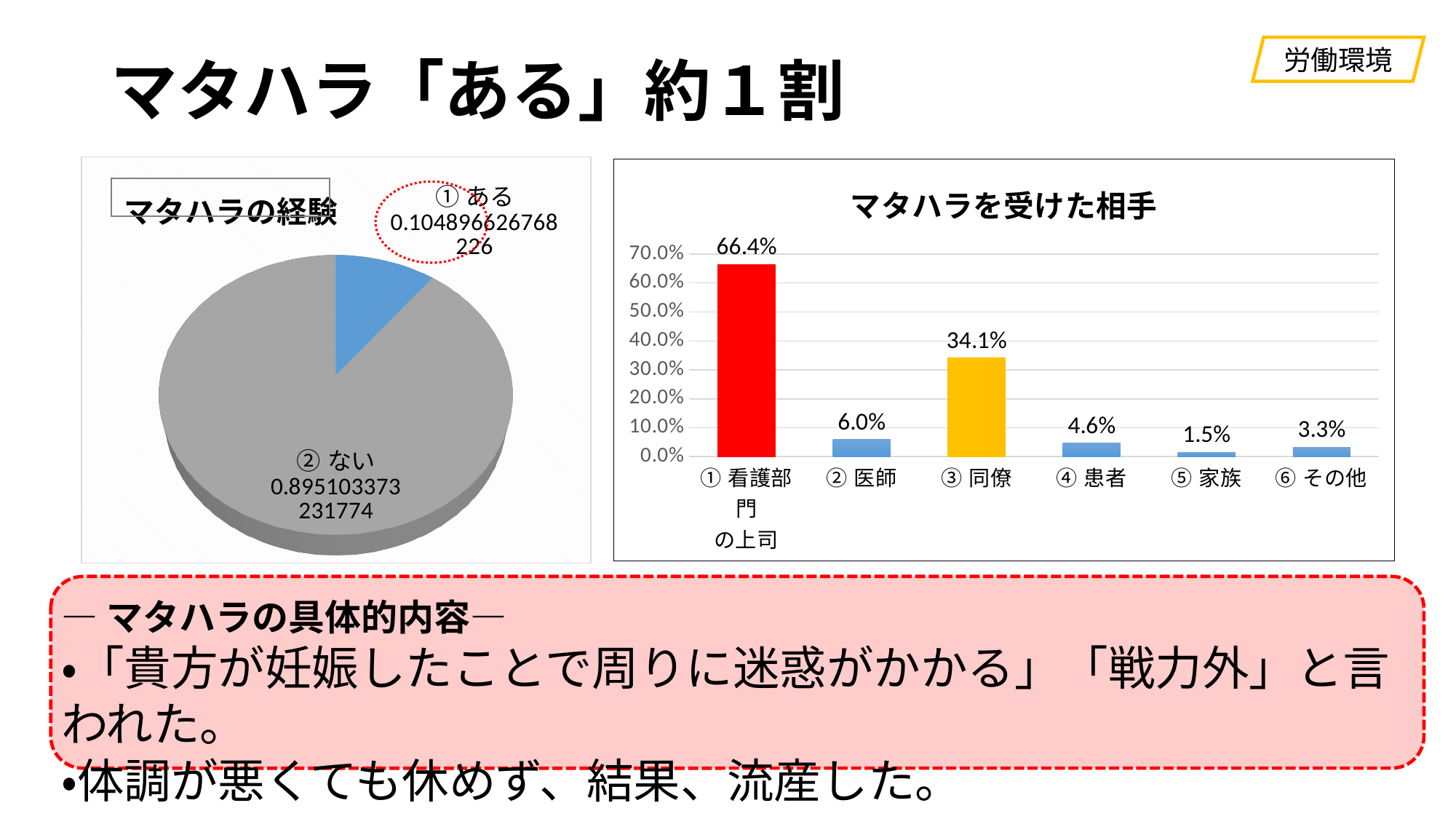

労働環境
# マタハラ「ある」約１割

[unsupported chart]

### Chart: マタハラを受けた相手

| Category |  |
|---|---|
| ①看護部門
の上司 | 0.6637168141592921 |
| ②医師 | 0.059734513274336286 |
| ③同僚 | 0.3407079646017699 |
| ④患者 | 0.046460176991150445 |
| ⑤家族 | 0.015486725663716814 |
| ⑥その他 | 0.033185840707964605 |

―マタハラの具体的内容―
・「貴方が妊娠したことで周りに迷惑がかかる」「戦力外」と言われた。
・体調が悪くても休めず、結果、流産した。